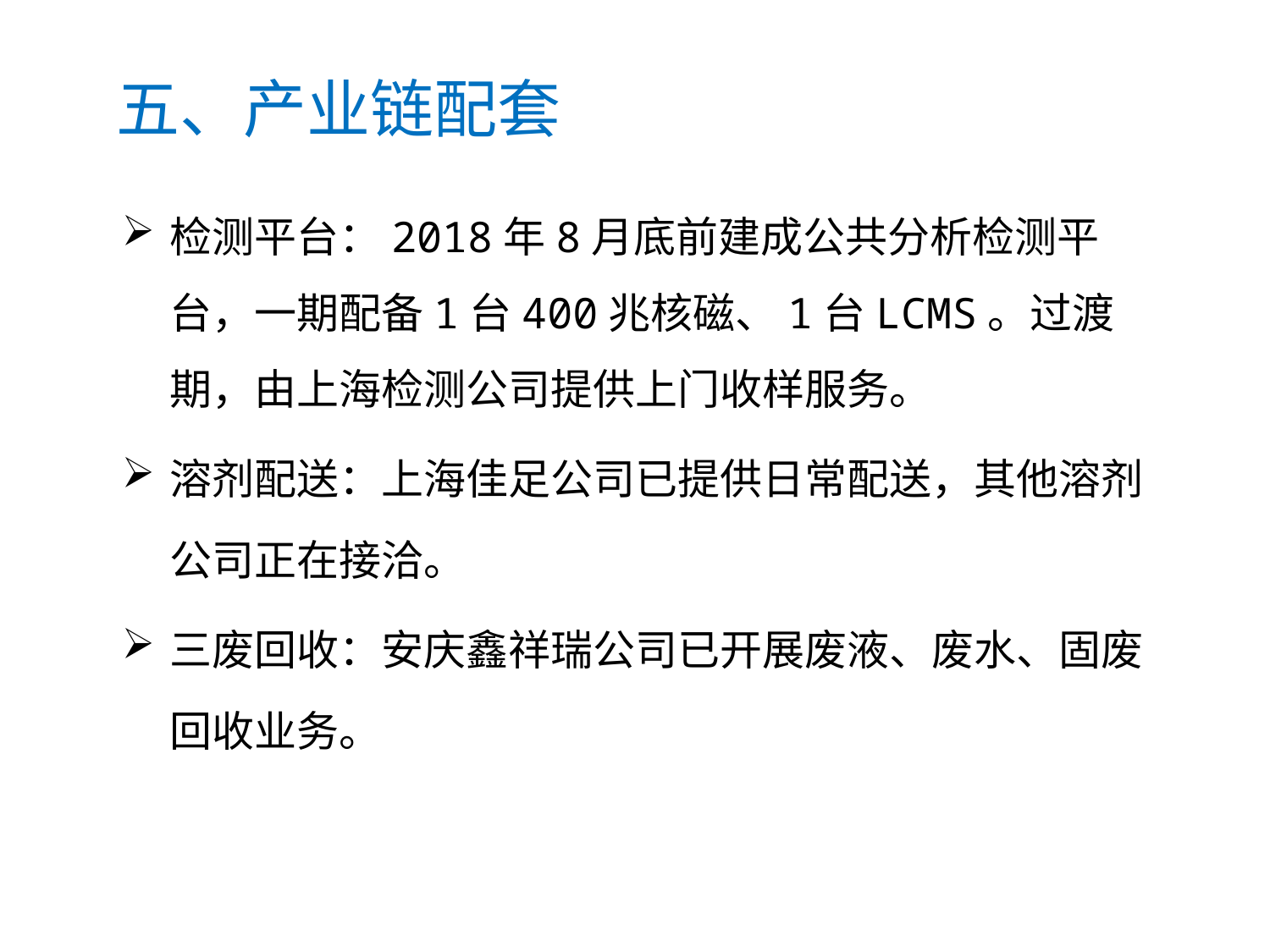

# 五、产业链配套
检测平台：2018年8月底前建成公共分析检测平台，一期配备1台400兆核磁、1台LCMS。过渡期，由上海检测公司提供上门收样服务。
溶剂配送：上海佳足公司已提供日常配送，其他溶剂公司正在接洽。
三废回收：安庆鑫祥瑞公司已开展废液、废水、固废回收业务。